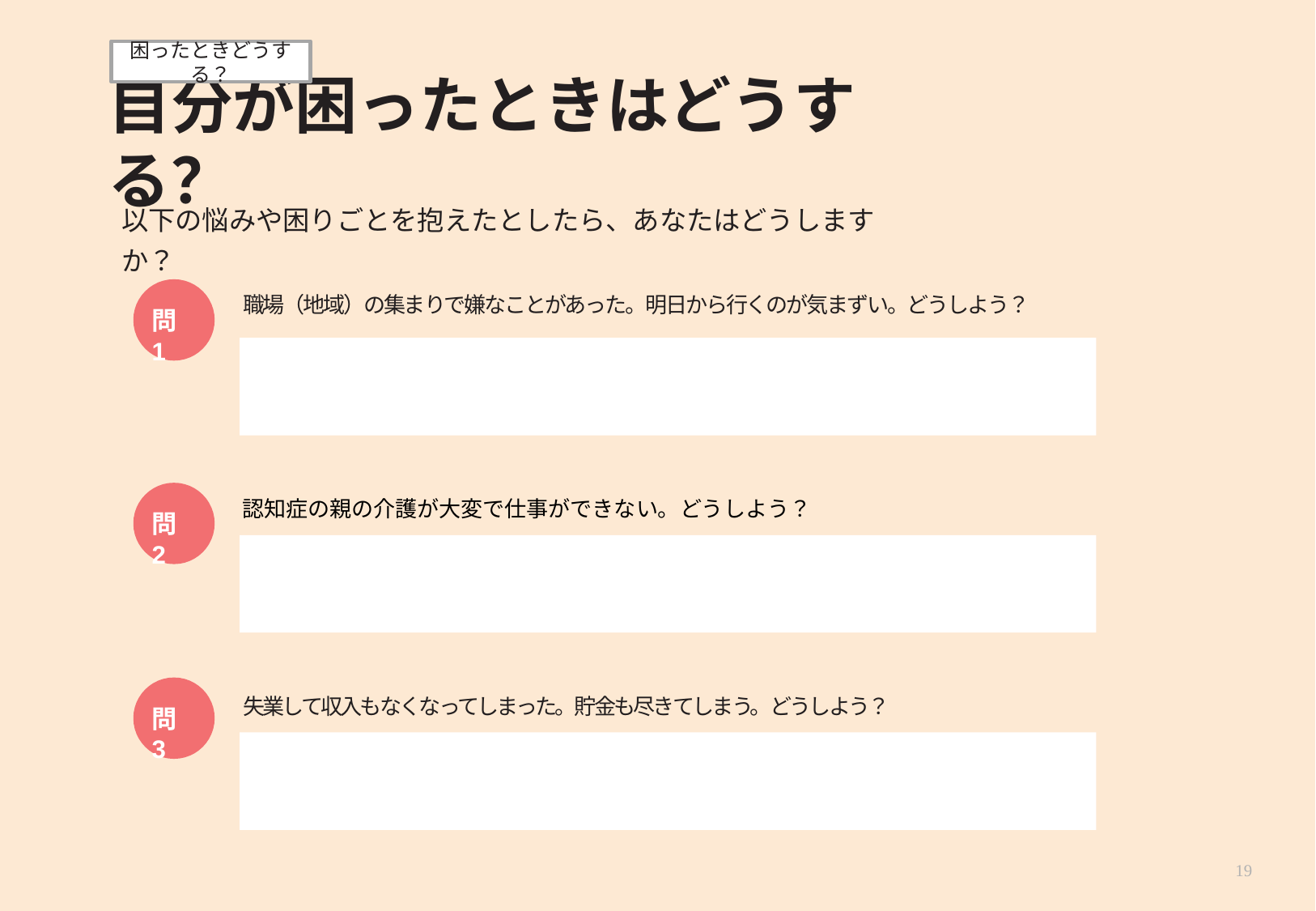

困ったときどうする？
# 自分が困ったときはどうする？
以下の悩みや困りごとを抱えたとしたら、あなたはどうしますか？

職場（地域）の集まりで嫌なことがあった。明日から行くのが気まずい。どうしよう？
問1

認知症の親の介護が大変で仕事ができない。どうしよう？
問2

失業して収入もなくなってしまった。貯金も尽きてしまう。どうしよう？
問3

19